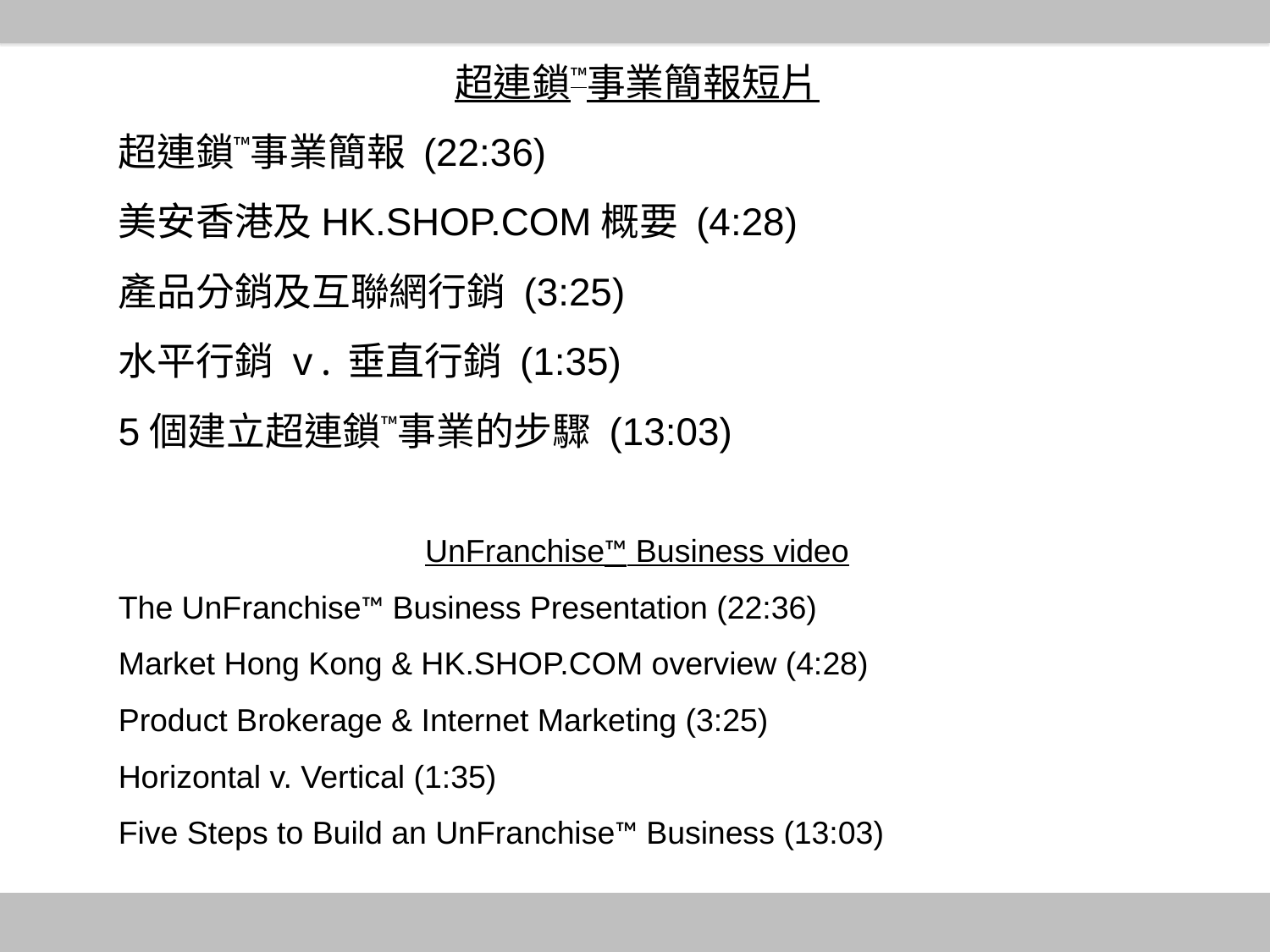

超連鎖™事業簡報短片
超連鎖™事業簡報 (22:36)
美安香港及HK.SHOP.COM概要 (4:28)
產品分銷及互聯網行銷 (3:25)
水平行銷 v.垂直行銷 (1:35)
5個建立超連鎖™事業的步驟 (13:03)

UnFranchise™ Business video

The UnFranchise™ Business Presentation (22:36)

Market Hong Kong & HK.SHOP.COM overview (4:28)

Product Brokerage & Internet Marketing (3:25)

Horizontal v. Vertical (1:35)

Five Steps to Build an UnFranchise™ Business (13:03)